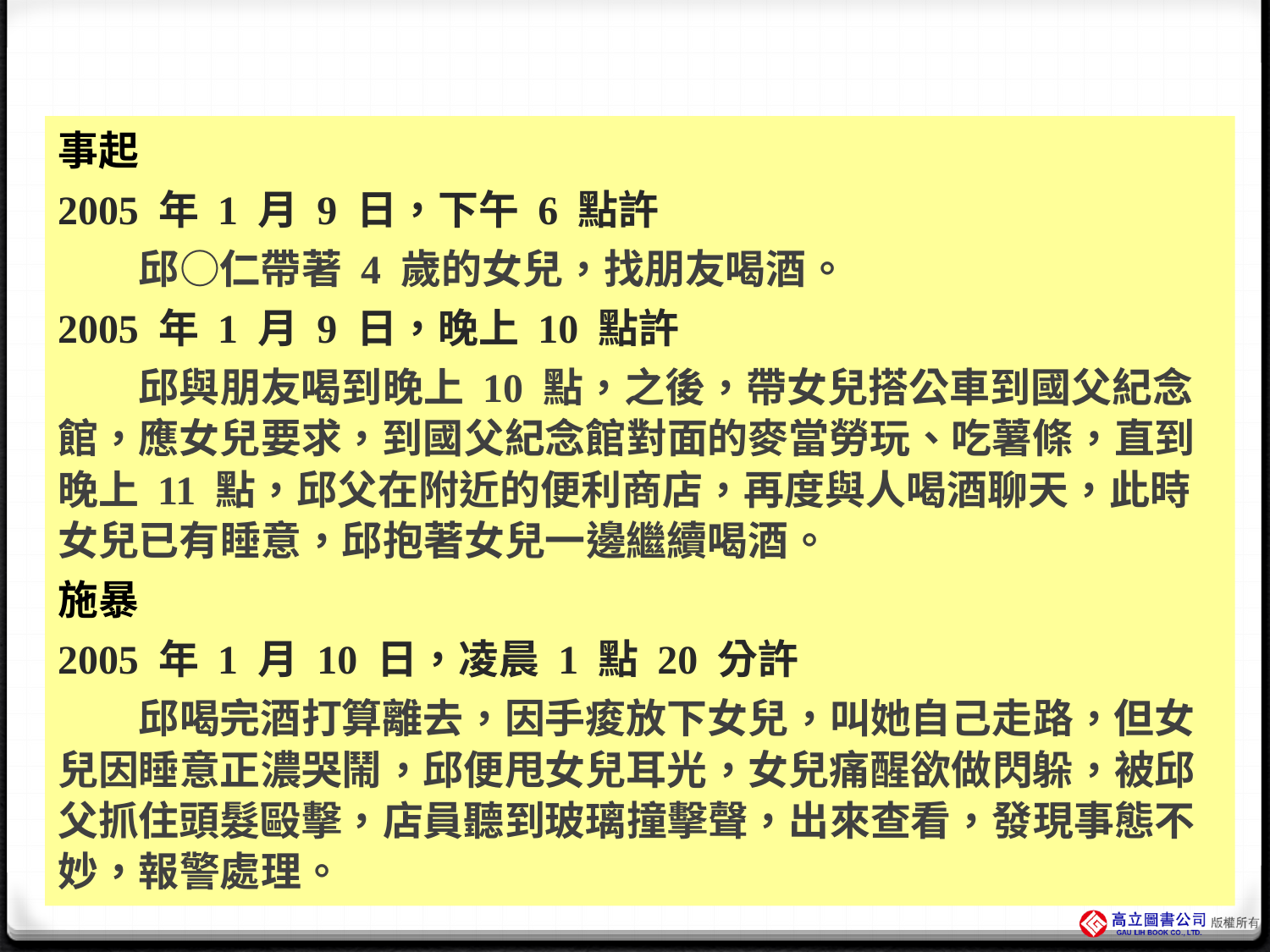

#
事起
2005 年 1 月 9 日，下午 6 點許
　　邱○仁帶著 4 歲的女兒，找朋友喝酒。
2005 年 1 月 9 日，晚上 10 點許
　　邱與朋友喝到晚上 10 點，之後，帶女兒搭公車到國父紀念館，應女兒要求，到國父紀念館對面的麥當勞玩、吃薯條，直到晚上 11 點，邱父在附近的便利商店，再度與人喝酒聊天，此時女兒已有睡意，邱抱著女兒一邊繼續喝酒。
施暴
2005 年 1 月 10 日，凌晨 1 點 20 分許
　　邱喝完酒打算離去，因手痠放下女兒，叫她自己走路，但女兒因睡意正濃哭鬧，邱便甩女兒耳光，女兒痛醒欲做閃躲，被邱父抓住頭髮毆擊，店員聽到玻璃撞擊聲，出來查看，發現事態不妙，報警處理。